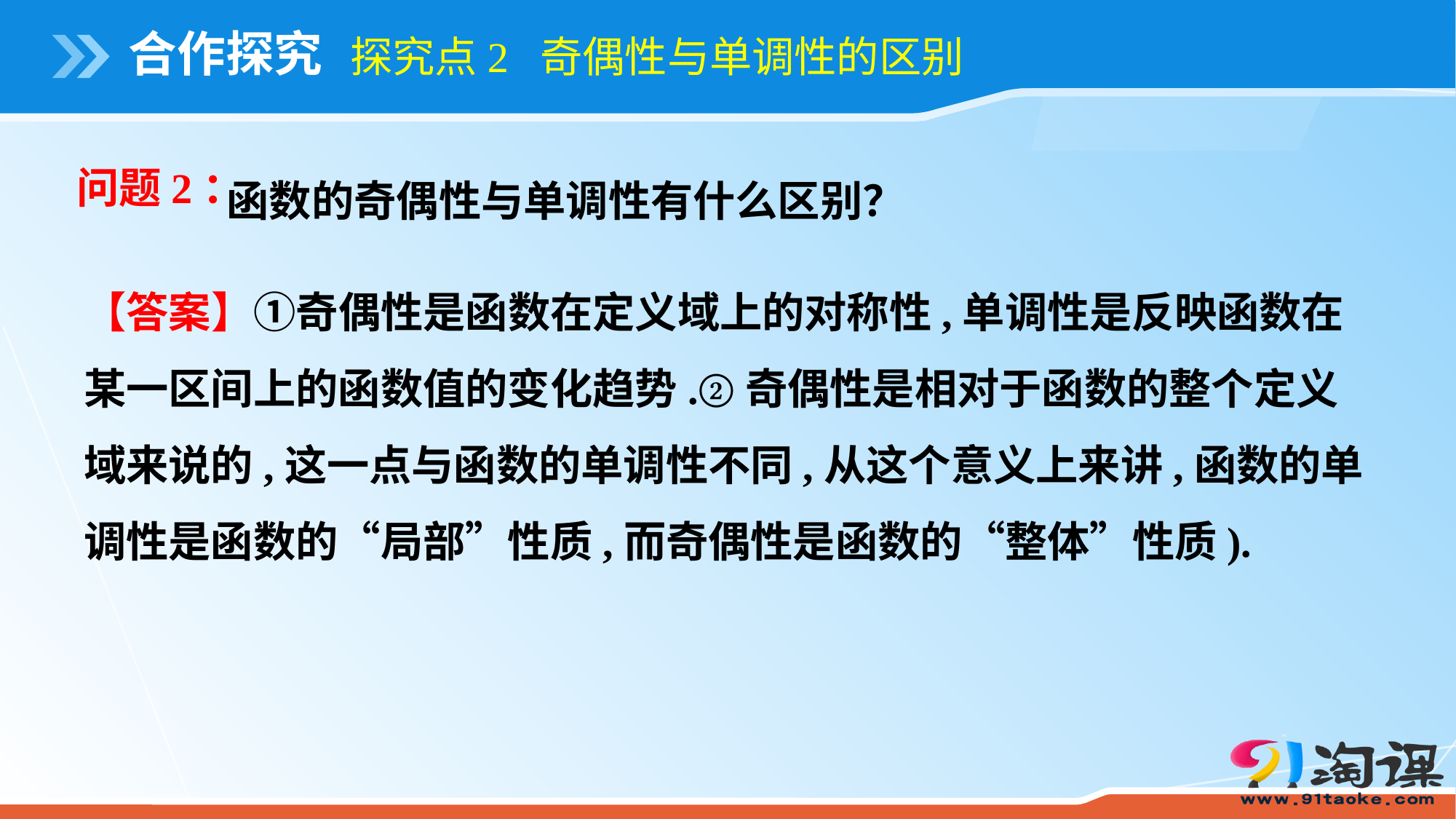

# 合作探究
探究点2  奇偶性与单调性的区别
函数的奇偶性与单调性有什么区别？
问题2：
【答案】①奇偶性是函数在定义域上的对称性,单调性是反映函数在某一区间上的函数值的变化趋势.②奇偶性是相对于函数的整个定义域来说的,这一点与函数的单调性不同,从这个意义上来讲,函数的单调性是函数的“局部”性质,而奇偶性是函数的“整体”性质).